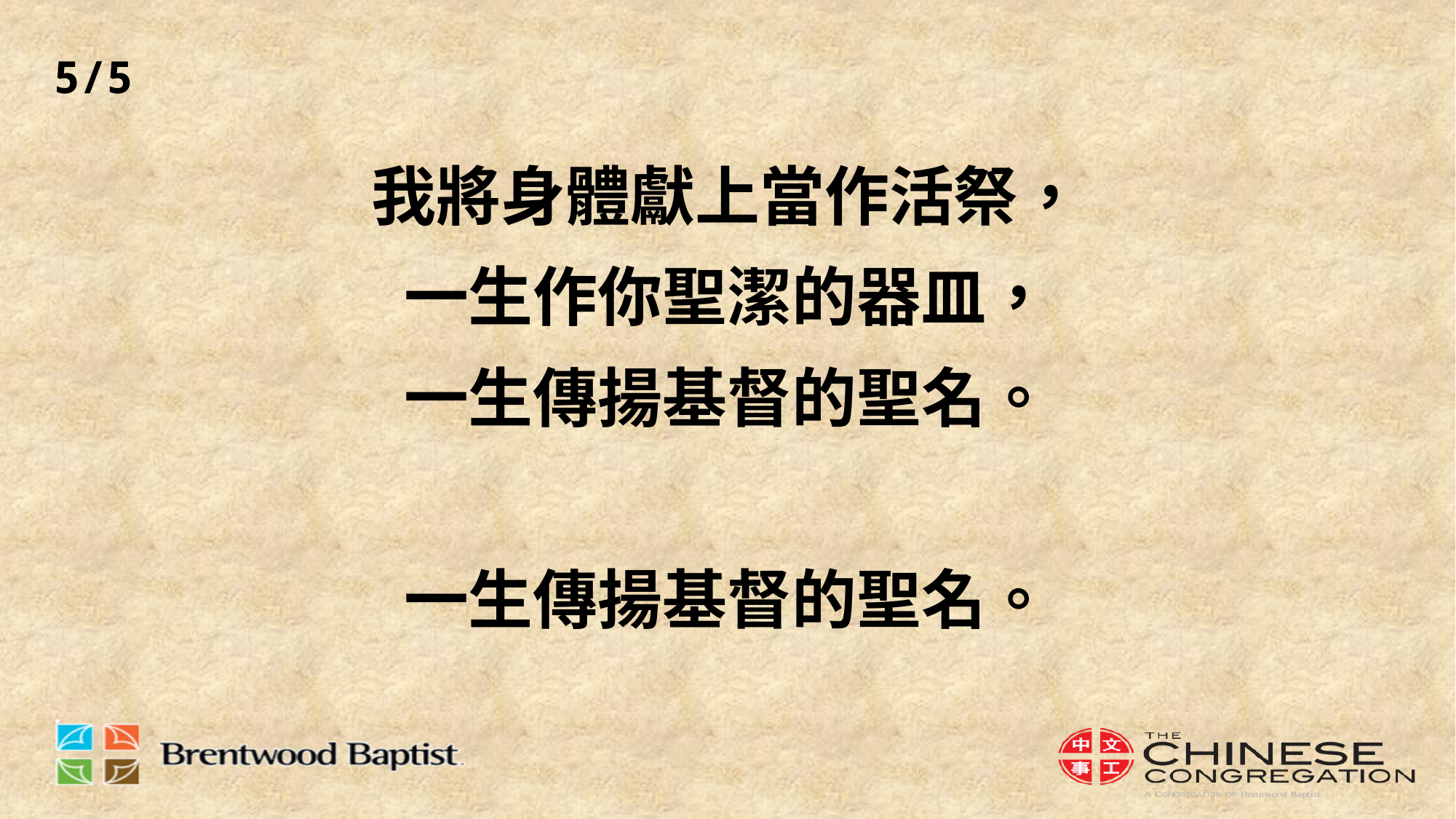

5/5
# 我將身體獻上當作活祭， 一生作你聖潔的器皿， 一生傳揚基督的聖名。 一生傳揚基督的聖名。